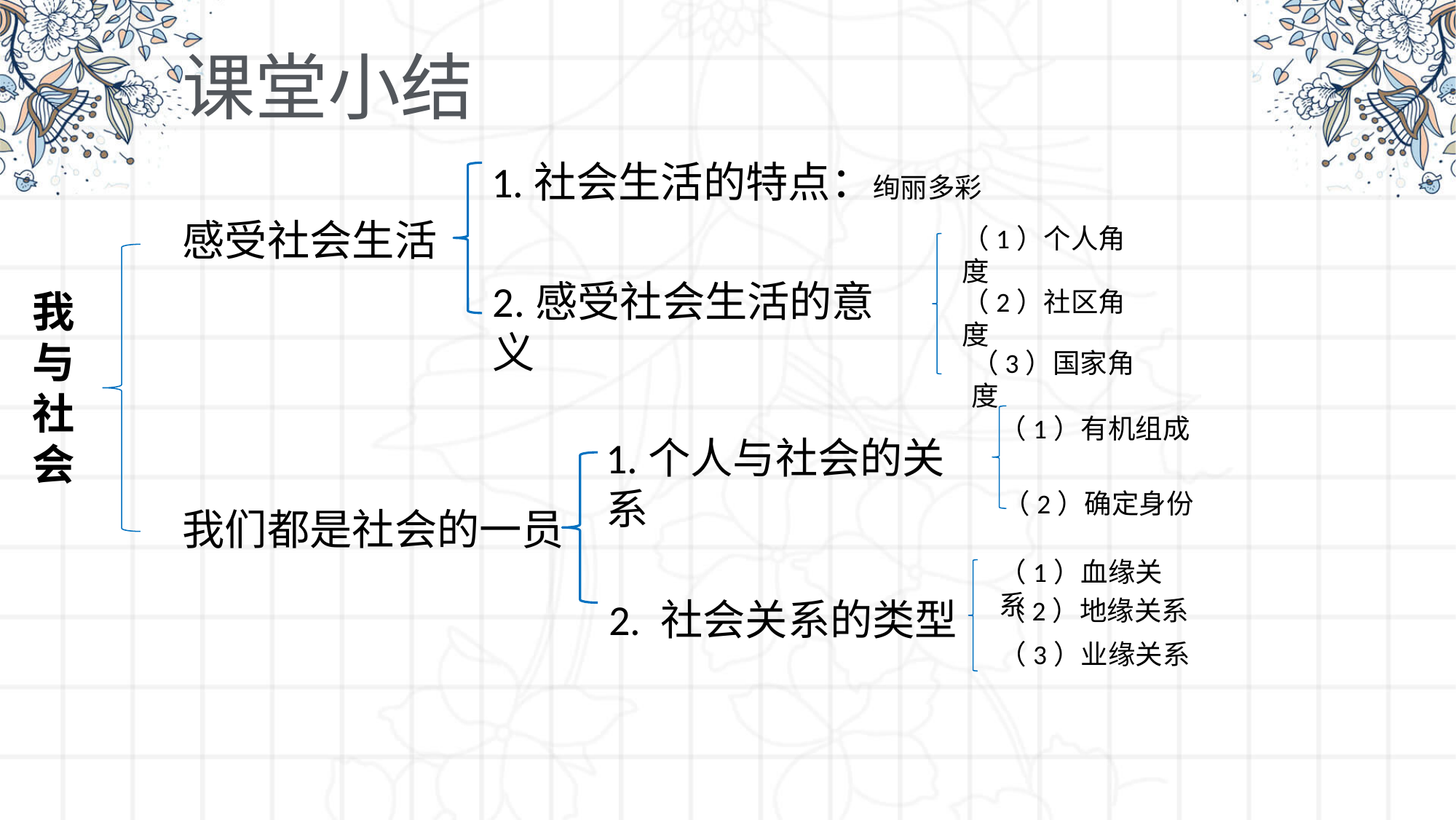

课堂小结
1.社会生活的特点：绚丽多彩

感受社会生活
（1）个人角度

2.感受社会生活的意义
我与社会
（2）社区角度
（3）国家角度
（1）有机组成

1.个人与社会的关系

（2）确定身份
我们都是社会的一员
（1）血缘关系

2. 社会关系的类型
（2）地缘关系
（3）业缘关系